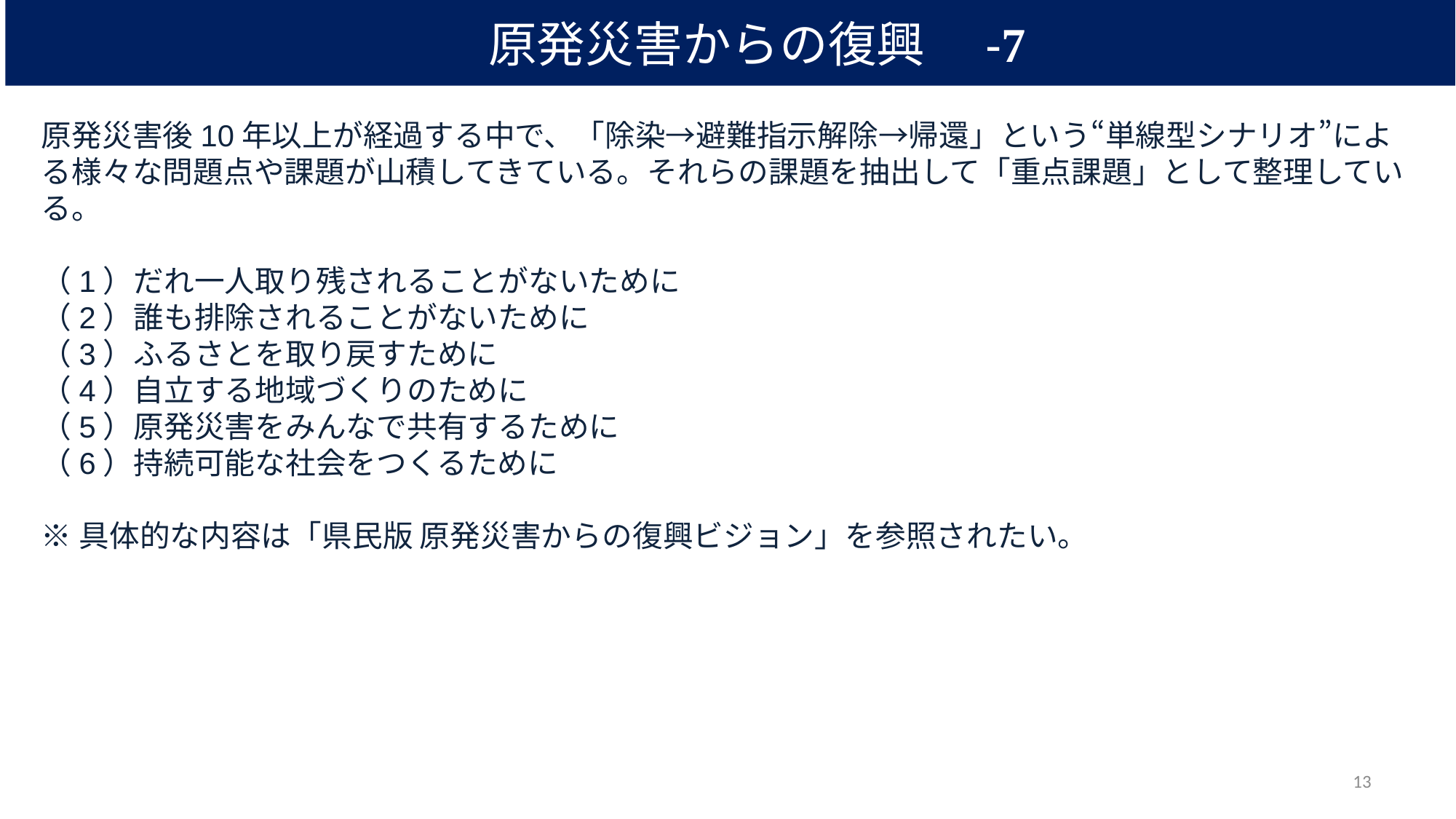

# 原発災害からの復興　-7
原発災害後10年以上が経過する中で、「除染→避難指示解除→帰還」という“単線型シナリオ”による様々な問題点や課題が山積してきている。それらの課題を抽出して「重点課題」として整理している。

（1）だれ一人取り残されることがないために
（2）誰も排除されることがないために
（3）ふるさとを取り戻すために
（4）自立する地域づくりのために
（5）原発災害をみんなで共有するために
（6）持続可能な社会をつくるために

※具体的な内容は「県民版 原発災害からの復興ビジョン」を参照されたい。
13